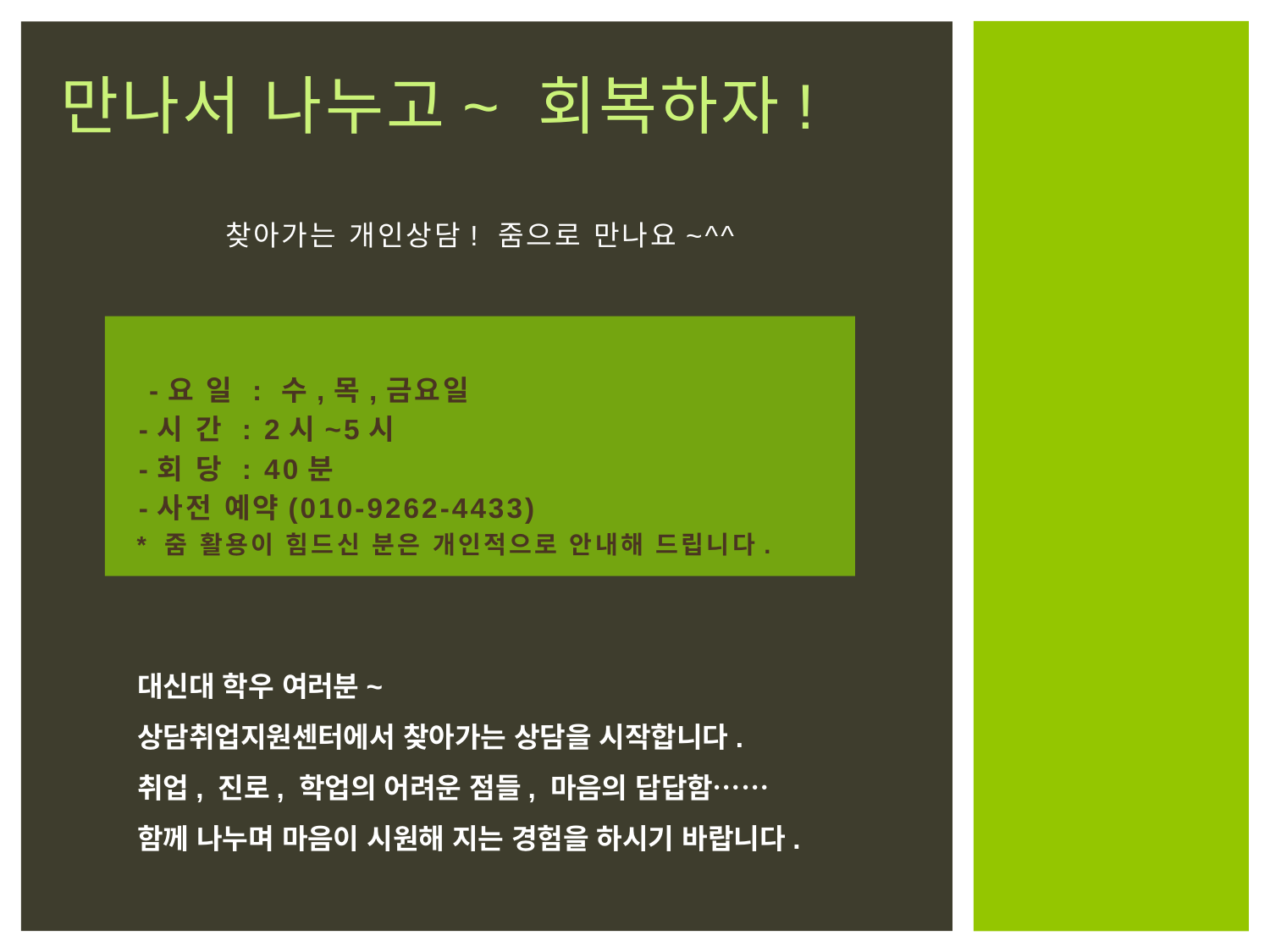

# 만나서 나누고~ 회복하자! 찾아가는 개인상담! 줌으로 만나요~^^

   -요 일 : 수,목,금요일
  -시 간 : 2시~5시
  -회 당 : 40분
  -사전 예약(010-9262-4433)
  * 줌 활용이 힘드신 분은 개인적으로 안내해 드립니다.
대신대 학우 여러분~
상담취업지원센터에서 찾아가는 상담을 시작합니다.
취업, 진로, 학업의 어려운 점들, 마음의 답답함……
함께 나누며 마음이 시원해 지는 경험을 하시기 바랍니다.